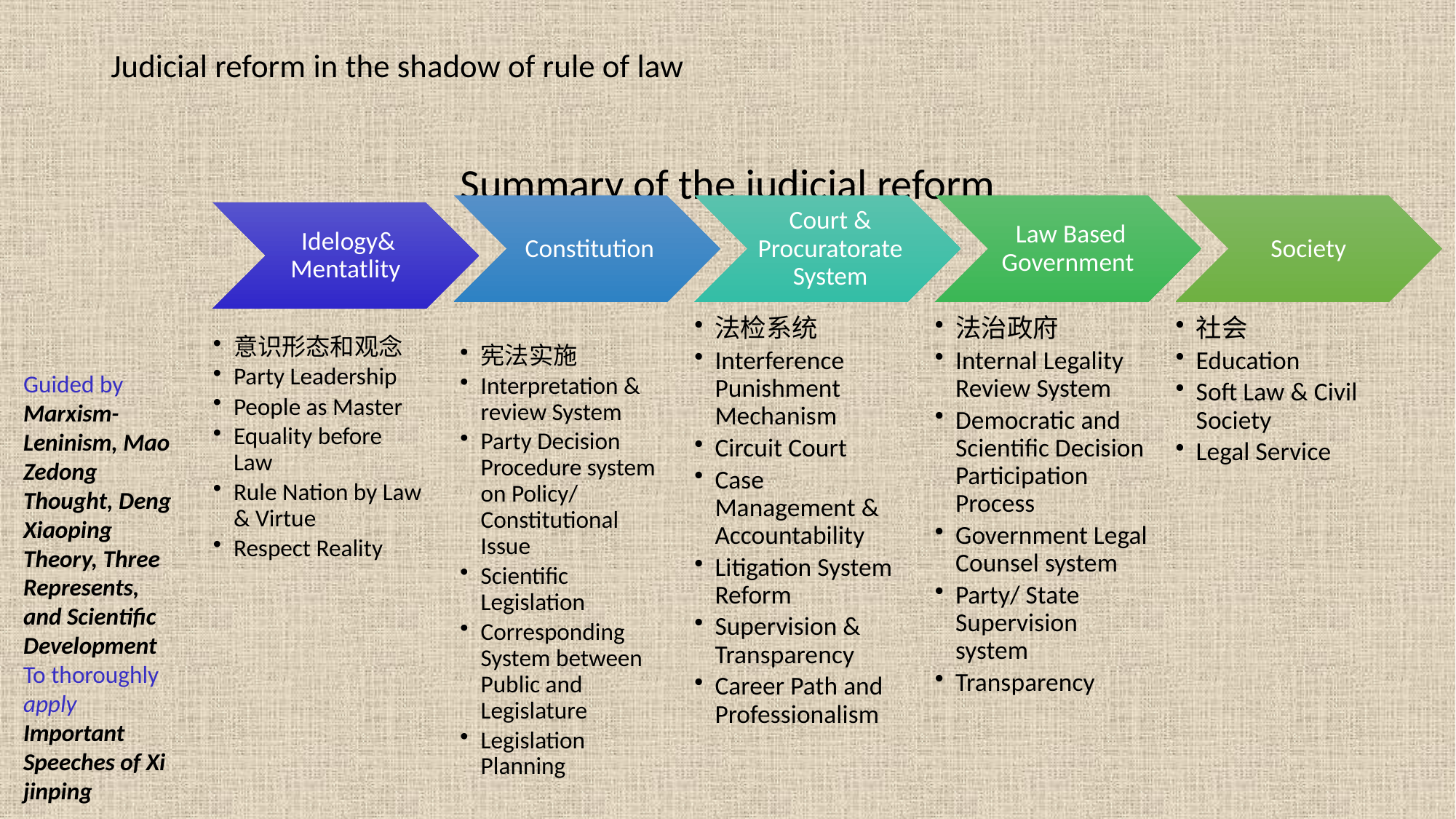

# Judicial reform in the shadow of rule of law
Summary of the judicial reform

Idelogy& Mentatlity
意识形态和观念
Party Leadership
People as Master
Equality before Law
Rule Nation by Law & Virtue
Respect Reality
Constitution
宪法实施
Interpretation & review System
Party Decision Procedure system on Policy/ Constitutional Issue
Scientific Legislation
Corresponding System between Public and Legislature
Legislation Planning
Court & Procuratorate System
法检系统
Interference Punishment Mechanism
Circuit Court
Case Management & Accountability
Litigation System Reform
Supervision & Transparency
Career Path and Professionalism
Law Based Government
法治政府
Internal Legality Review System
Democratic and Scientific Decision Participation Process
Government Legal Counsel system
Party/ State Supervision system
Transparency
Society
社会
Education
Soft Law & Civil Society
Legal Service
Guided by Marxism-Leninism, Mao Zedong Thought, Deng Xiaoping Theory, Three Represents, and Scientific Development
To thoroughly apply Important Speeches of Xi jinping